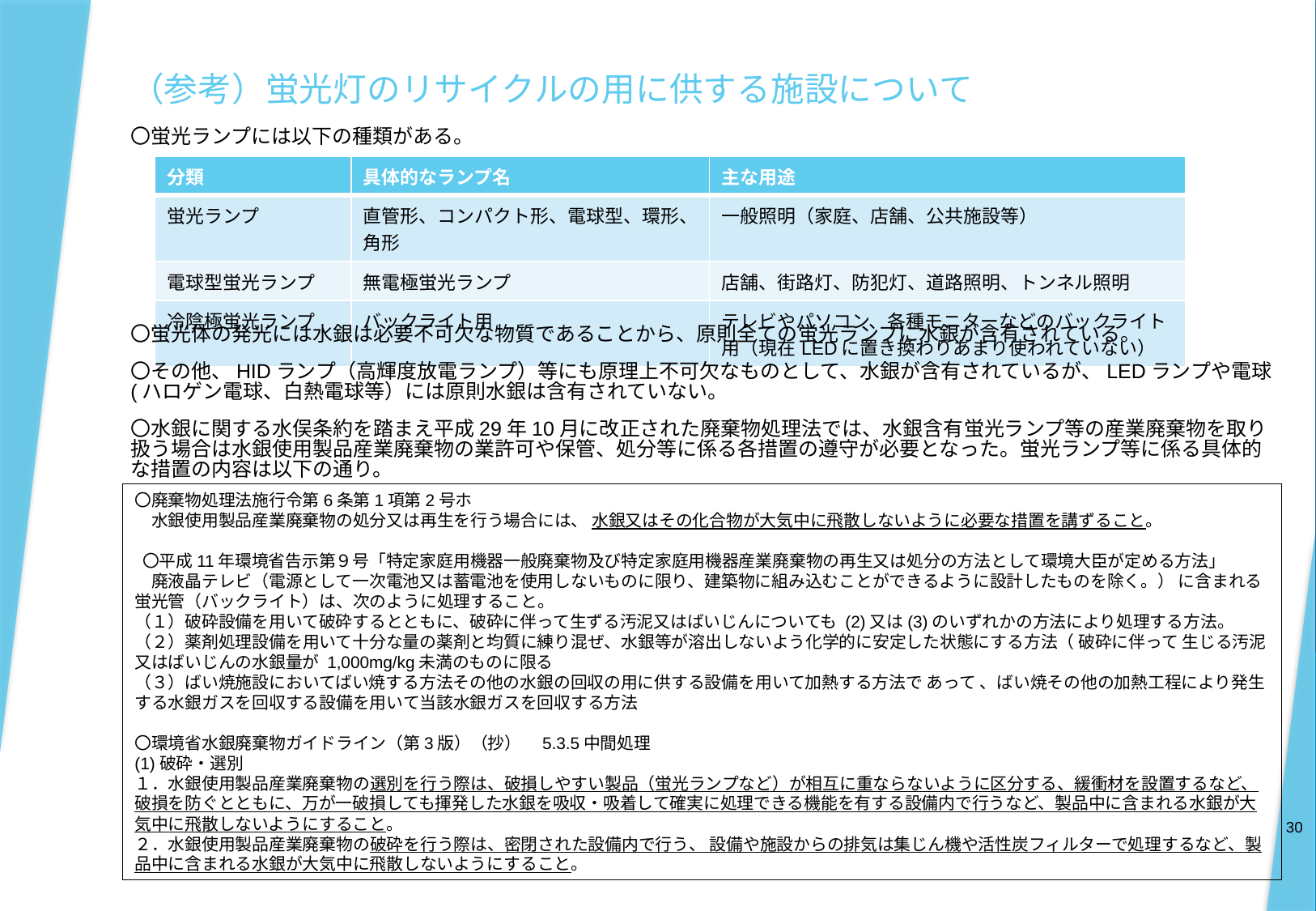

# （参考）蛍光灯のリサイクルの用に供する施設について
〇蛍光ランプには以下の種類がある。
| 分類 | 具体的なランプ名 | 主な用途 |
| --- | --- | --- |
| 蛍光ランプ | 直管形、コンパクト形、電球型、環形、角形 | 一般照明（家庭、店舗、公共施設等） |
| 電球型蛍光ランプ | 無電極蛍光ランプ | 店舗、街路灯、防犯灯、道路照明、トンネル照明 |
| 冷陰極蛍光ランプ | バックライト用 | テレビやパソコン、各種モニターなどのバックライト用（現在LEDに置き換わりあまり使われていない） |
〇蛍光体の発光には水銀は必要不可欠な物質であることから、原則全ての蛍光ランプに水銀が含有されている。
〇その他、HIDランプ（高輝度放電ランプ）等にも原理上不可欠なものとして、水銀が含有されているが、LEDランプや電球(ハロゲン電球、白熱電球等）には原則水銀は含有されていない。
〇水銀に関する水俣条約を踏まえ平成29年10月に改正された廃棄物処理法では、水銀含有蛍光ランプ等の産業廃棄物を取り扱う場合は水銀使用製品産業廃棄物の業許可や保管、処分等に係る各措置の遵守が必要となった。蛍光ランプ等に係る具体的な措置の内容は以下の通り。
〇廃棄物処理法施行令第6条第1項第2号ホ
　水銀使用製品産業廃棄物の処分又は再生を行う場合には、 水銀又はその化合物が大気中に飛散しないように必要な措置を講ずること。

 〇平成11年環境省告示第９号「特定家庭用機器一般廃棄物及び特定家庭用機器産業廃棄物の再生又は処分の方法として環境大臣が定める方法」
　廃液晶テレビ（電源として一次電池又は蓄電池を使用しないものに限り、建築物に組み込むことができるように設計したものを除く。） に含まれる蛍光管（バックライト）は、次のように処理すること。
（１）破砕設備を用いて破砕するとともに、破砕に伴って生ずる汚泥又はばいじんについても (2)又は(3)のいずれかの方法により処理する方法。
（２）薬剤処理設備を用いて十分な量の薬剤と均質に練り混ぜ、水銀等が溶出しないよう化学的に安定した状態にする方法（ 破砕に伴って 生じる汚泥又はばいじんの水銀量が 1,000mg/kg未満のものに限る
（３）ばい焼施設においてばい焼する方法その他の水銀の回収の用に供する設備を用いて加熱する方法で あって 、ばい焼その他の加熱工程により発生する水銀ガスを回収する設備を用いて当該水銀ガスを回収する方法

〇環境省水銀廃棄物ガイドライン（第3版）（抄）　5.3.5中間処理
(1)破砕・選別
１．水銀使用製品産業廃棄物の選別を行う際は、破損しやすい製品（蛍光ランプなど）が相互に重ならないように区分する、緩衝材を設置するなど、破損を防ぐとともに、万が一破損しても揮発した水銀を吸収・吸着して確実に処理できる機能を有する設備内で行うなど、製品中に含まれる水銀が大気中に飛散しないようにすること。
２．水銀使用製品産業廃棄物の破砕を行う際は、密閉された設備内で行う、 設備や施設からの排気は集じん機や活性炭フィルターで処理するなど、製品中に含まれる水銀が大気中に飛散しないようにすること。

30